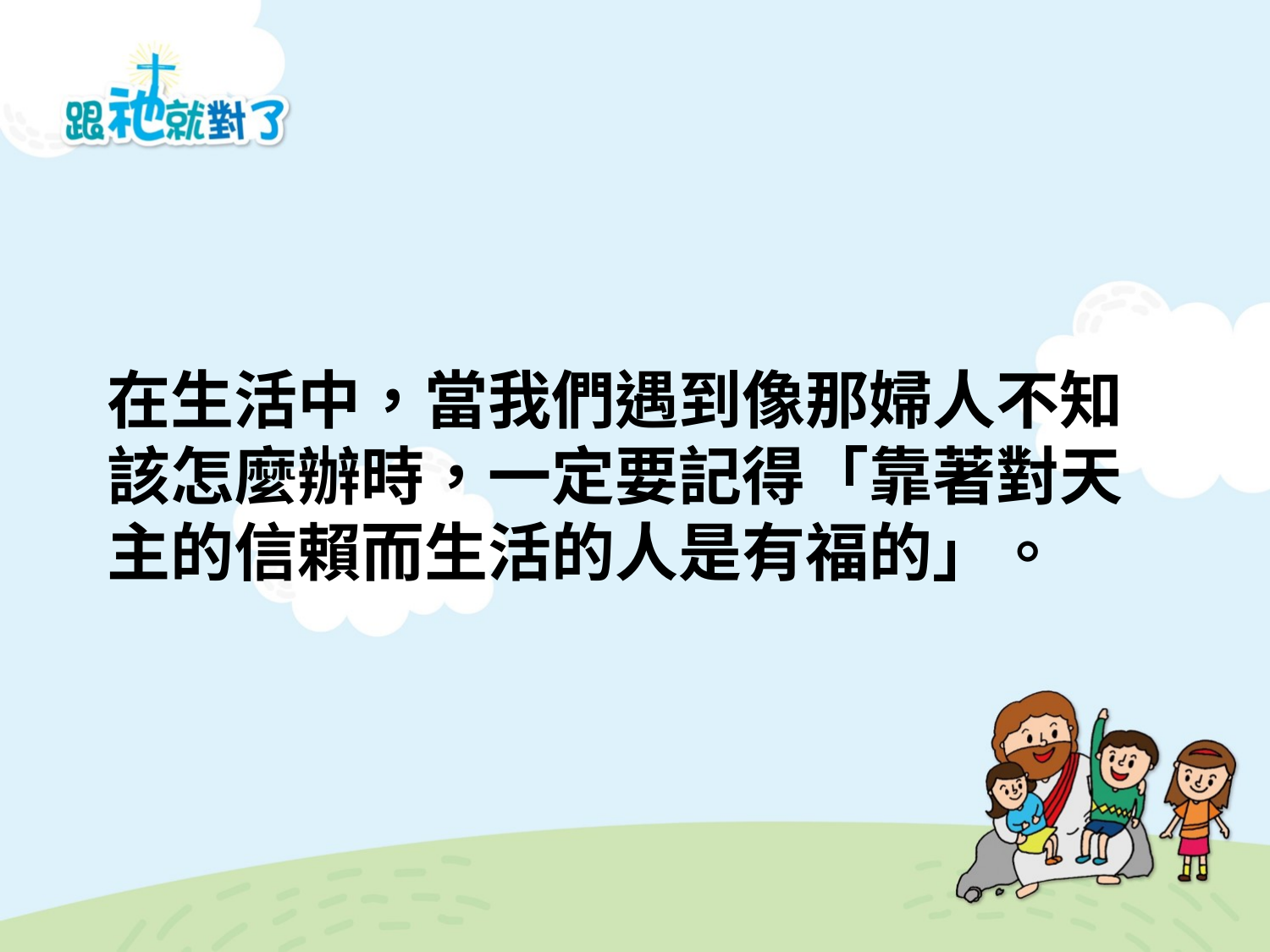

在生活中，當我們遇到像那婦人不知該怎麼辦時，一定要記得「靠著對天主的信賴而生活的人是有福的」。